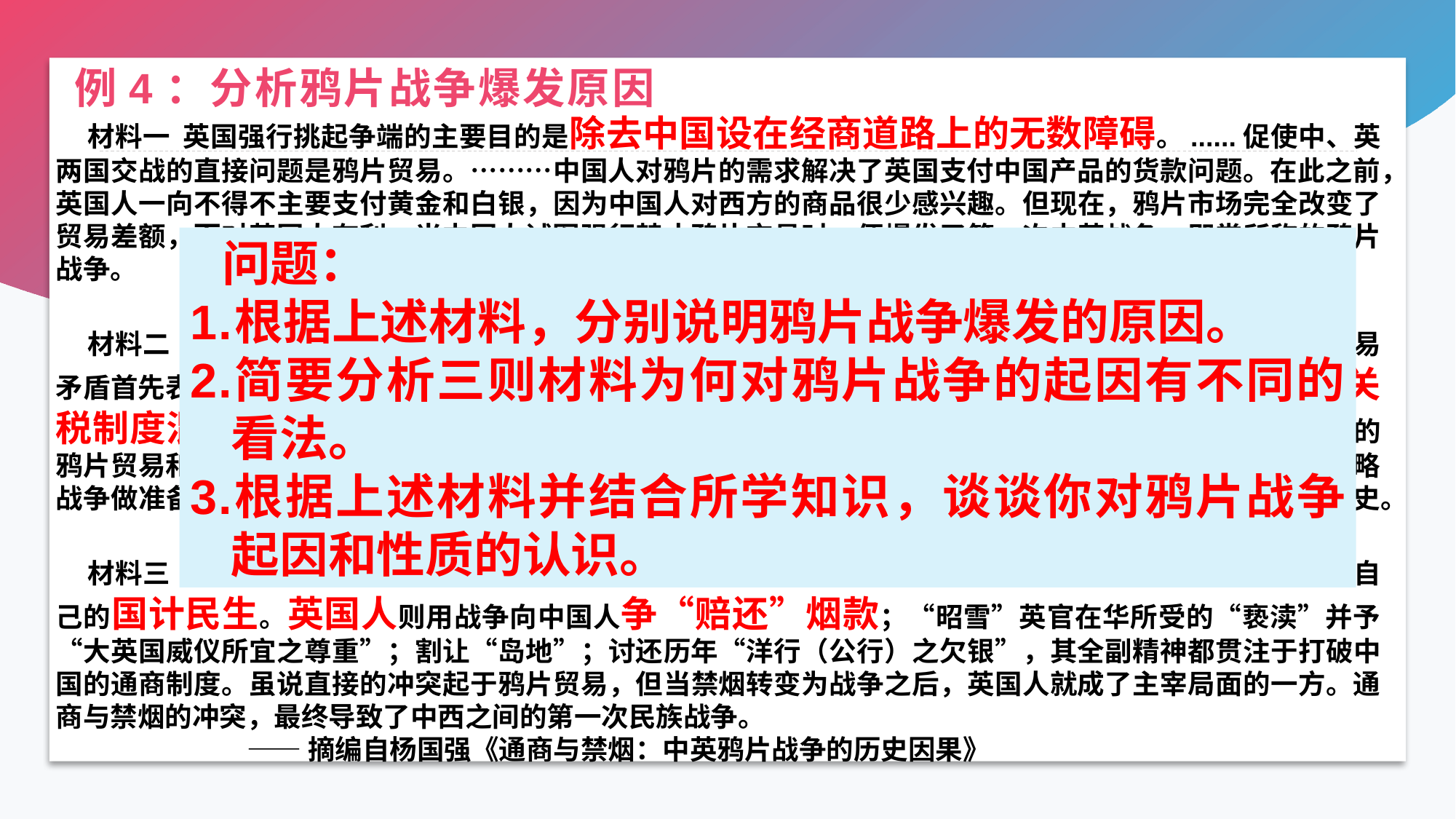

例4：分析鸦片战争爆发原因
材料一  英国强行挑起争端的主要目的是除去中国设在经商道路上的无数障碍。......促使中、英两国交战的直接问题是鸦片贸易。………中国人对鸦片的需求解决了英国支付中国产品的货款问题。在此之前，英国人一向不得不主要支付黄金和白银，因为中国人对西方的商品很少感兴趣。但现在，鸦片市场完全改变了贸易差额，而对英国人有利。当中国人试图强行禁止鸦片交易时，便爆发了第一次中英战争，即常所称的鸦片战争。
——摘编自［美］斯塔夫里阿诺斯《全球通史》
材料二   表面来看，中英贸易形势似乎不错，而实际却潜伏着尖锐的，甚至不可调和的矛盾。中英贸易矛盾首先表现在清朝长期保持出超，而英国处于贸易入超地位，逆差巨大；其次是清朝关税的透明度不够，关税制度混乱，税则不明，附加税名目繁多；再者是“商欠”。英国为了解决贸易入超的局面，进行猖狂的鸦片贸易和走私，给中国社会带来深重的灾难。……针对中国的禁烟，英国东印度公司派出间谍船......为侵略战争做准备。随后，英国殖民者以林则徐禁烟为借口，发动了鸦片战争，从此揭开了中华民族百年屈辱的历史。
                               ——摘编自赵毅、卜照晶《鸦片战争前中国的国际形势》
材料三   1840年的中英之战，西方人称作通商战争，中国人称作鸦片战争。中国人以禁烟向西方人争自己的国计民生。英国人则用战争向中国人争“赔还”烟款；“昭雪”英官在华所受的“亵渎”并予“大英国威仪所宜之尊重”；割让“岛地”；讨还历年“洋行（公行）之欠银”，其全副精神都贯注于打破中国的通商制度。虽说直接的冲突起于鸦片贸易，但当禁烟转变为战争之后，英国人就成了主宰局面的一方。通商与禁烟的冲突，最终导致了中西之间的第一次民族战争。
——摘编自杨国强《通商与禁烟：中英鸦片战争的历史因果》
问题：
根据上述材料，分别说明鸦片战争爆发的原因。
简要分析三则材料为何对鸦片战争的起因有不同的看法。
根据上述材料并结合所学知识，谈谈你对鸦片战争起因和性质的认识。